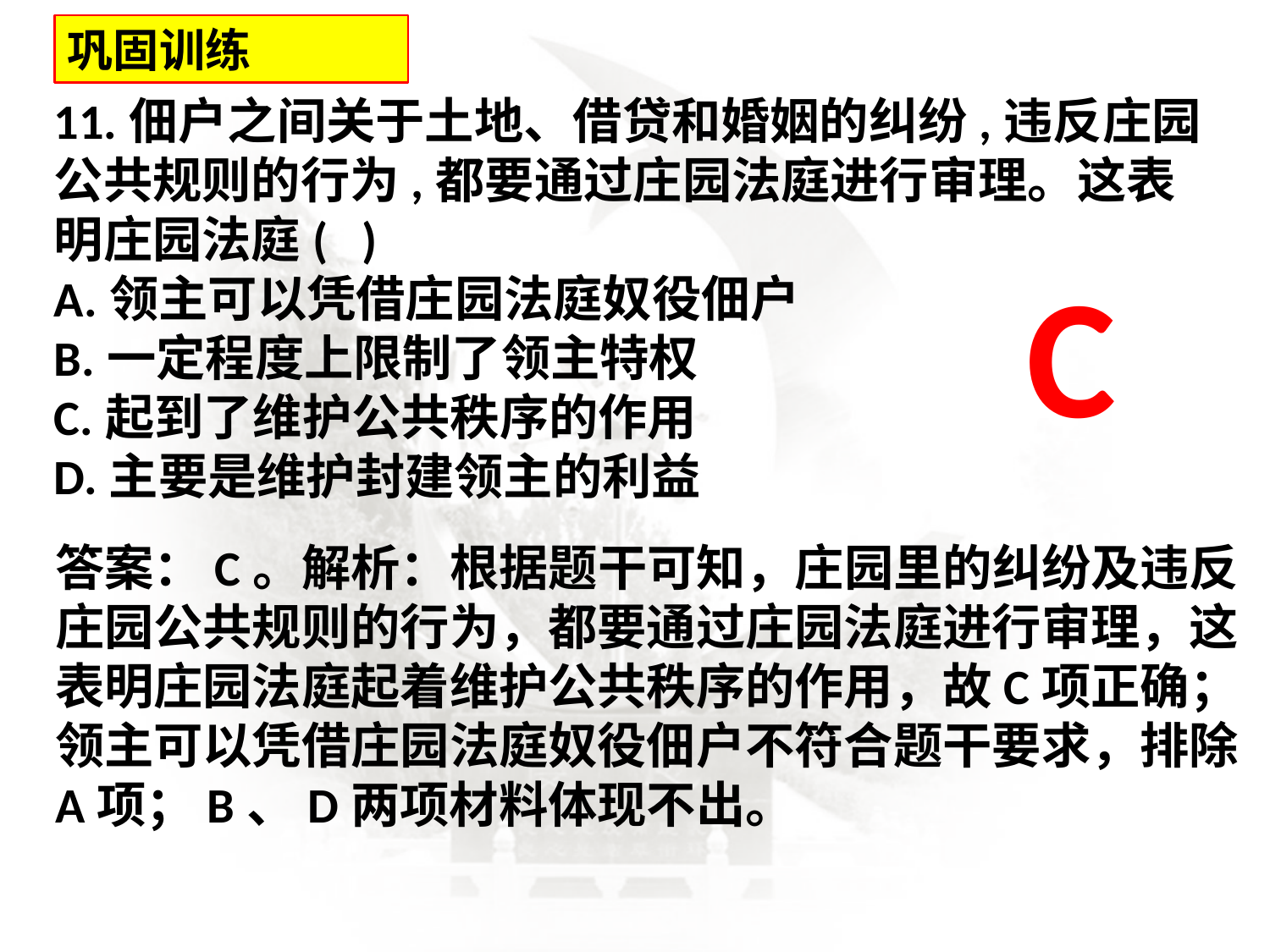

巩固训练
11.佃户之间关于土地、借贷和婚姻的纠纷,违反庄园公共规则的行为,都要通过庄园法庭进行审理。这表明庄园法庭(   )A.领主可以凭借庄园法庭奴役佃户
B.一定程度上限制了领主特权C.起到了维护公共秩序的作用
D.主要是维护封建领主的利益
C
答案：C。解析：根据题干可知，庄园里的纠纷及违反庄园公共规则的行为，都要通过庄园法庭进行审理，这表明庄园法庭起着维护公共秩序的作用，故C项正确；领主可以凭借庄园法庭奴役佃户不符合题干要求，排除A项；B、D两项材料体现不出。